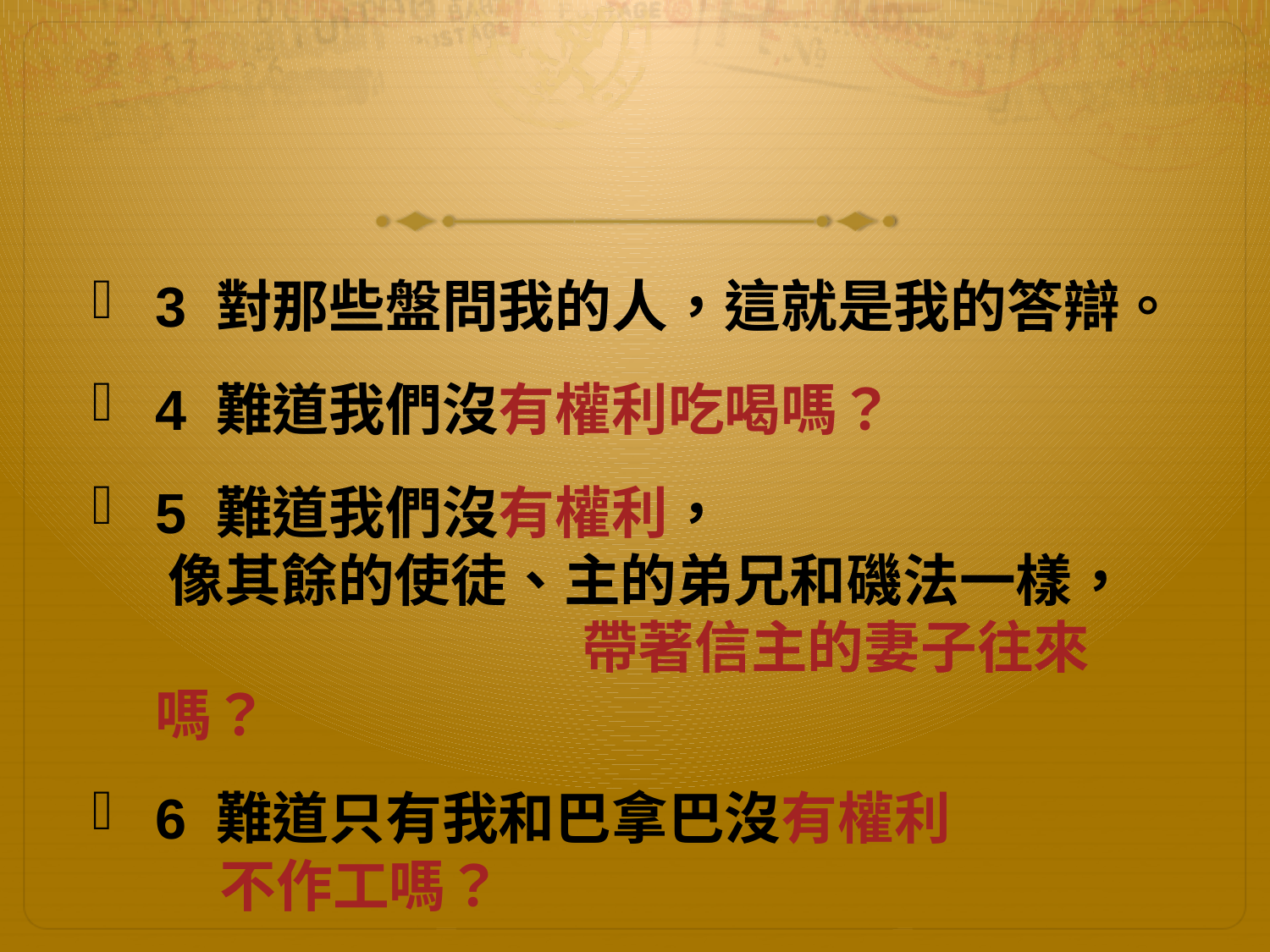

#
3 對那些盤問我的人，這就是我的答辯。
4 難道我們沒有權利吃喝嗎？
5 難道我們沒有權利，                                     像其餘的使徒、主的弟兄和磯法一樣，                                     帶著信主的妻子往來嗎？
6 難道只有我和巴拿巴沒有權利                       不作工嗎？